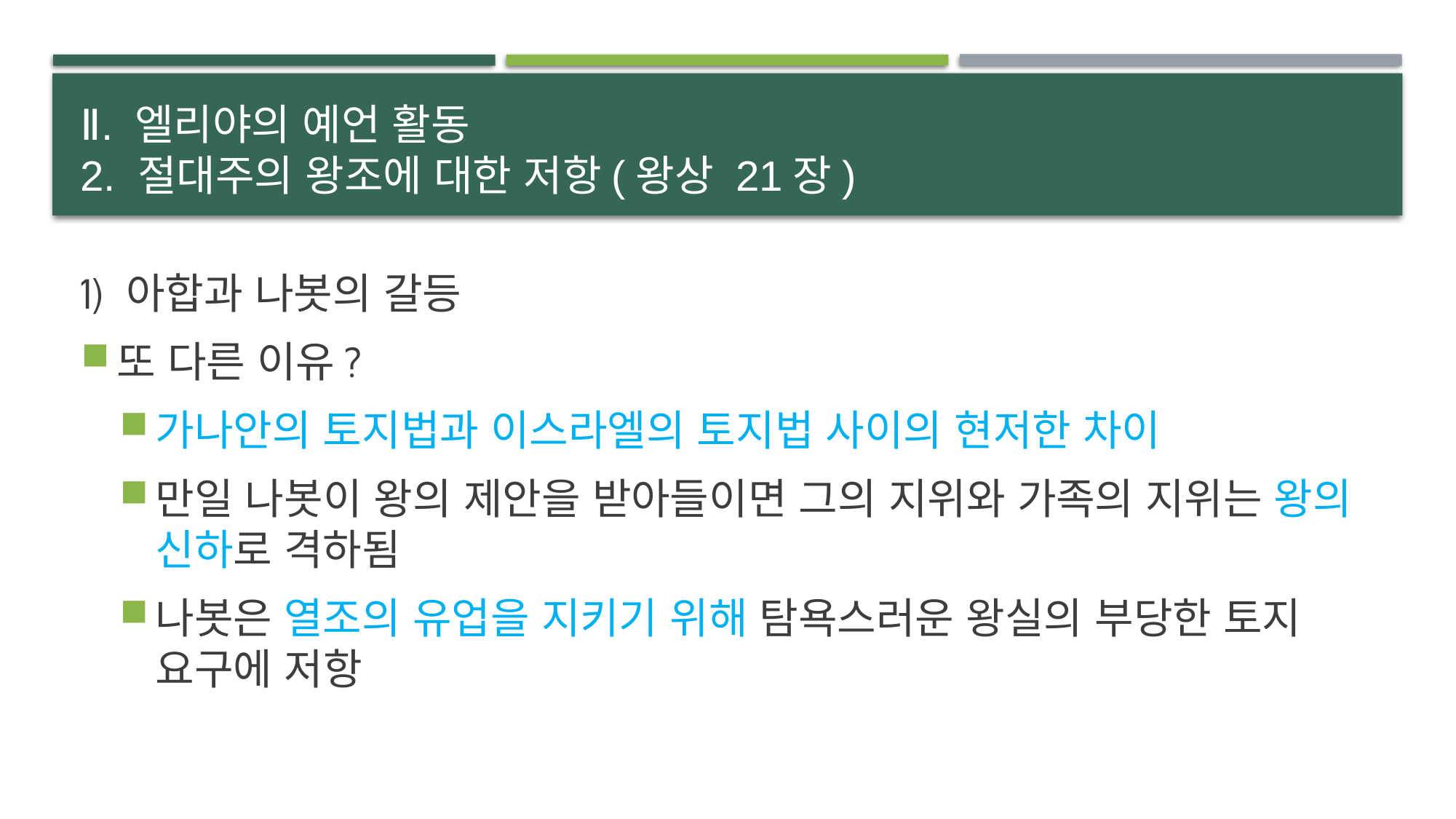

# Ⅱ. 엘리야의 예언 활동 2. 절대주의 왕조에 대한 저항(왕상 21장)
1) 아합과 나봇의 갈등
또 다른 이유?
가나안의 토지법과 이스라엘의 토지법 사이의 현저한 차이
만일 나봇이 왕의 제안을 받아들이면 그의 지위와 가족의 지위는 왕의 신하로 격하됨
나봇은 열조의 유업을 지키기 위해 탐욕스러운 왕실의 부당한 토지 요구에 저항